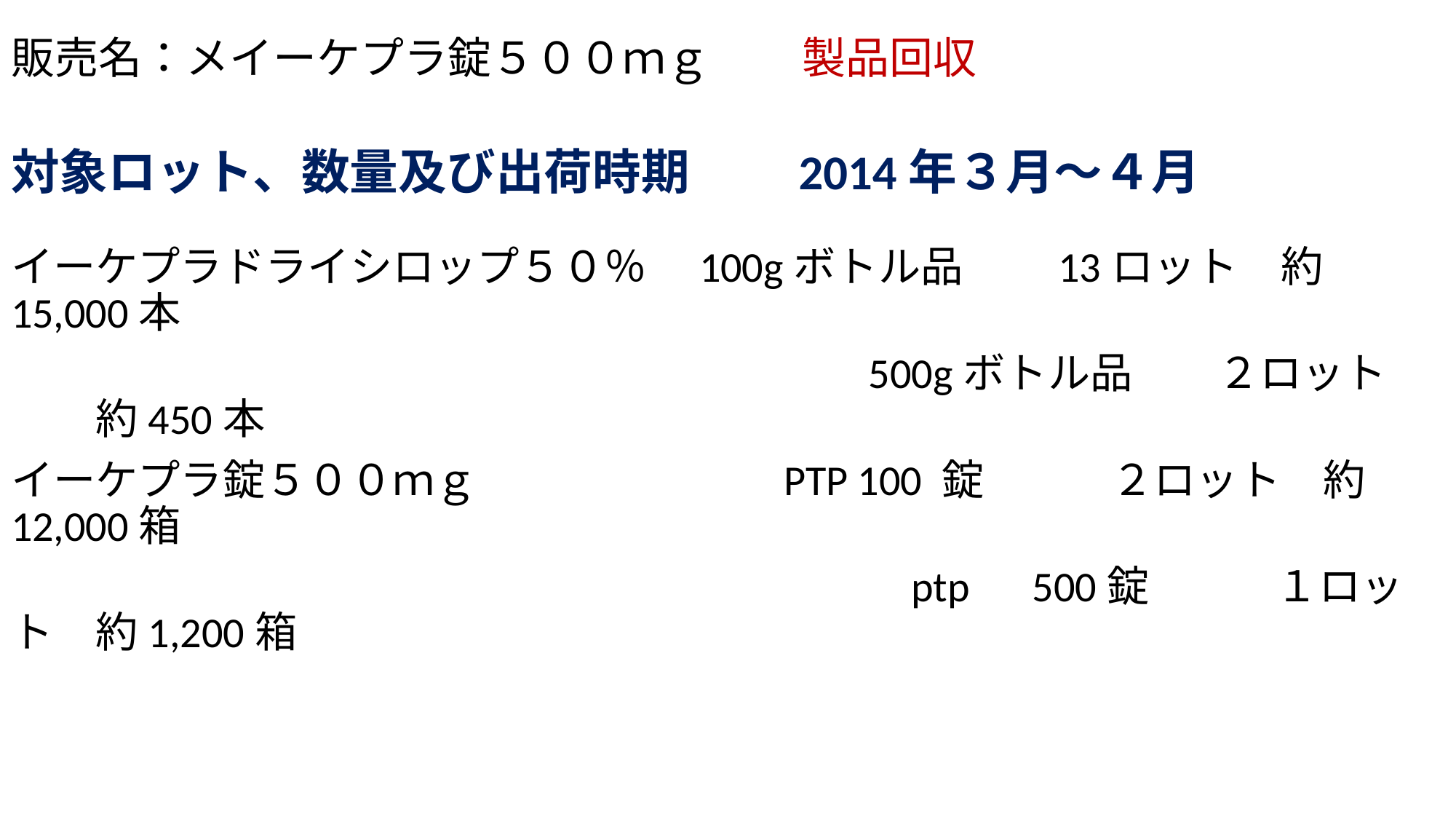

# 販売名：メイーケプラ錠５００ｍｇ　     製品回収
対象ロット、数量及び出荷時期　　2014年３月～４月

イーケプラドライシロップ５０％　100gボトル品　　13ロット　約15,000本
　　　　　　　　　　　　　　　　　　　　500gボトル品　　２ロット　　　約450本
イーケプラ錠５００ｍｇ　　　　　　　PTP 100 錠　　　２ロット　約12,000箱
　　　　　　　　　　　　　　　　　　　　　ptp　500錠　　　１ロット　約1,200箱